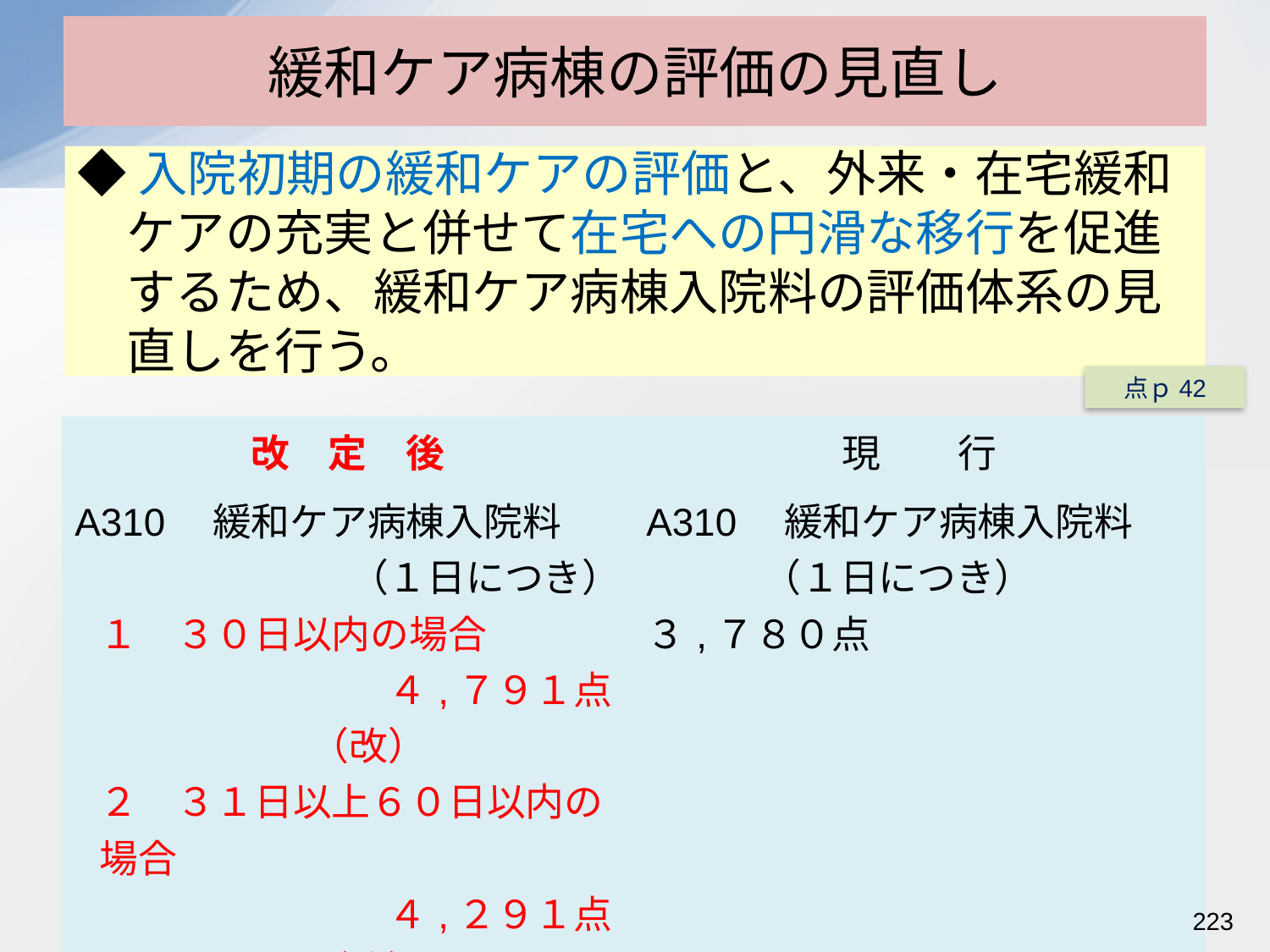

# 緩和ケア病棟の評価の見直し
◆入院初期の緩和ケアの評価と、外来・在宅緩和ケアの充実と併せて在宅への円滑な移行を促進するため、緩和ケア病棟入院料の評価体系の見直しを行う。
点ｐ42
| 改　定　後 | 現　　行 |
| --- | --- |
| A310　緩和ケア病棟入院料 （１日につき） １　３０日以内の場合 　　４,７９１点（改） ２　３１日以上６０日以内の場合 　　４,２９１点（改） ３　６１日以上の場合 　　３,２９１点（改） | A310　緩和ケア病棟入院料 　　　（１日につき）　　　３,７８０点 |
223